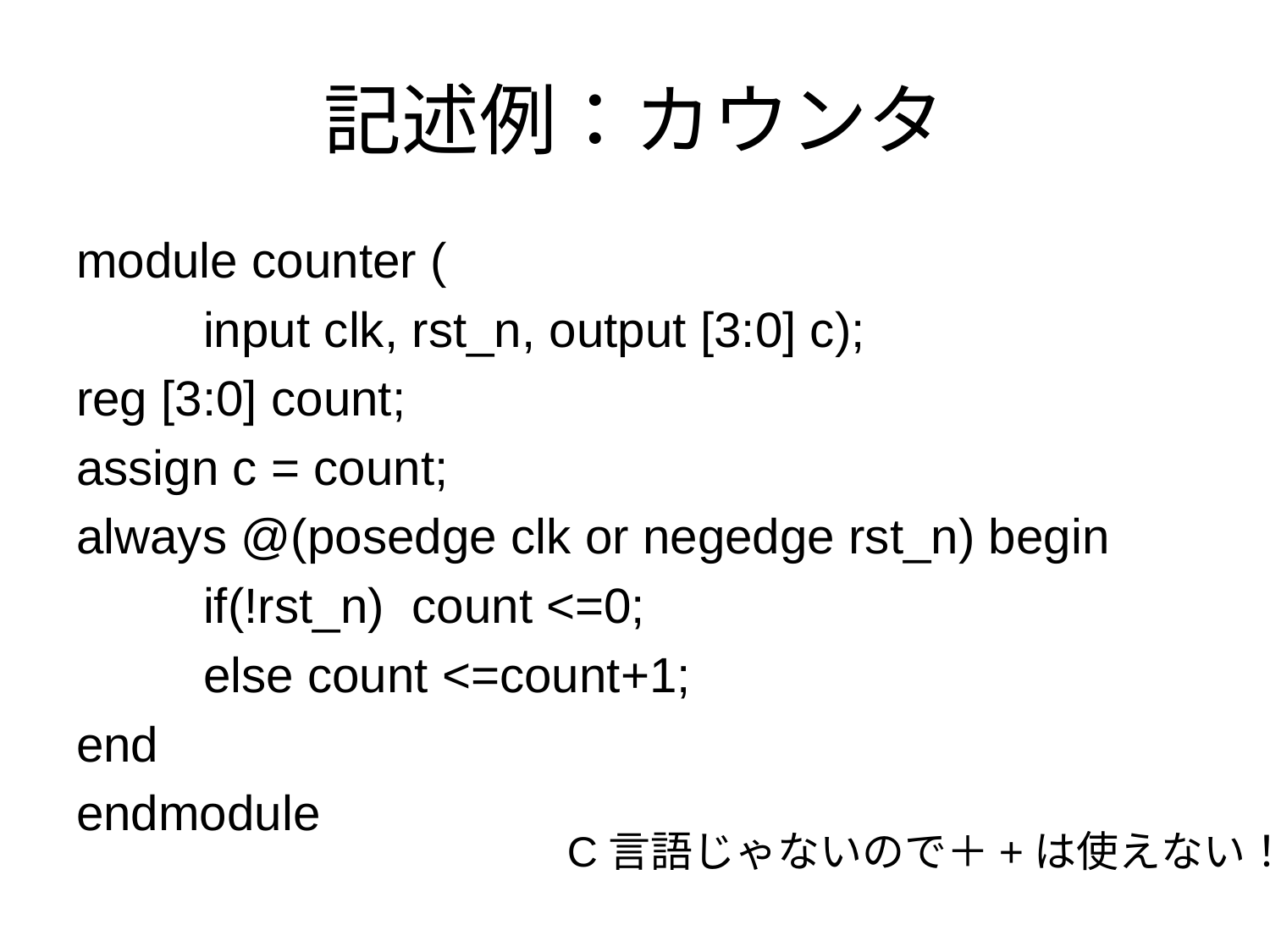

# 記述例：カウンタ
module counter (
	input clk, rst_n, output [3:0] c);
reg [3:0] count;
assign c = count;
always @(posedge clk or negedge rst_n) begin
	if(!rst_n)  count <=0;
	else count <=count+1;
end
endmodule

C言語じゃないので＋+は使えない！